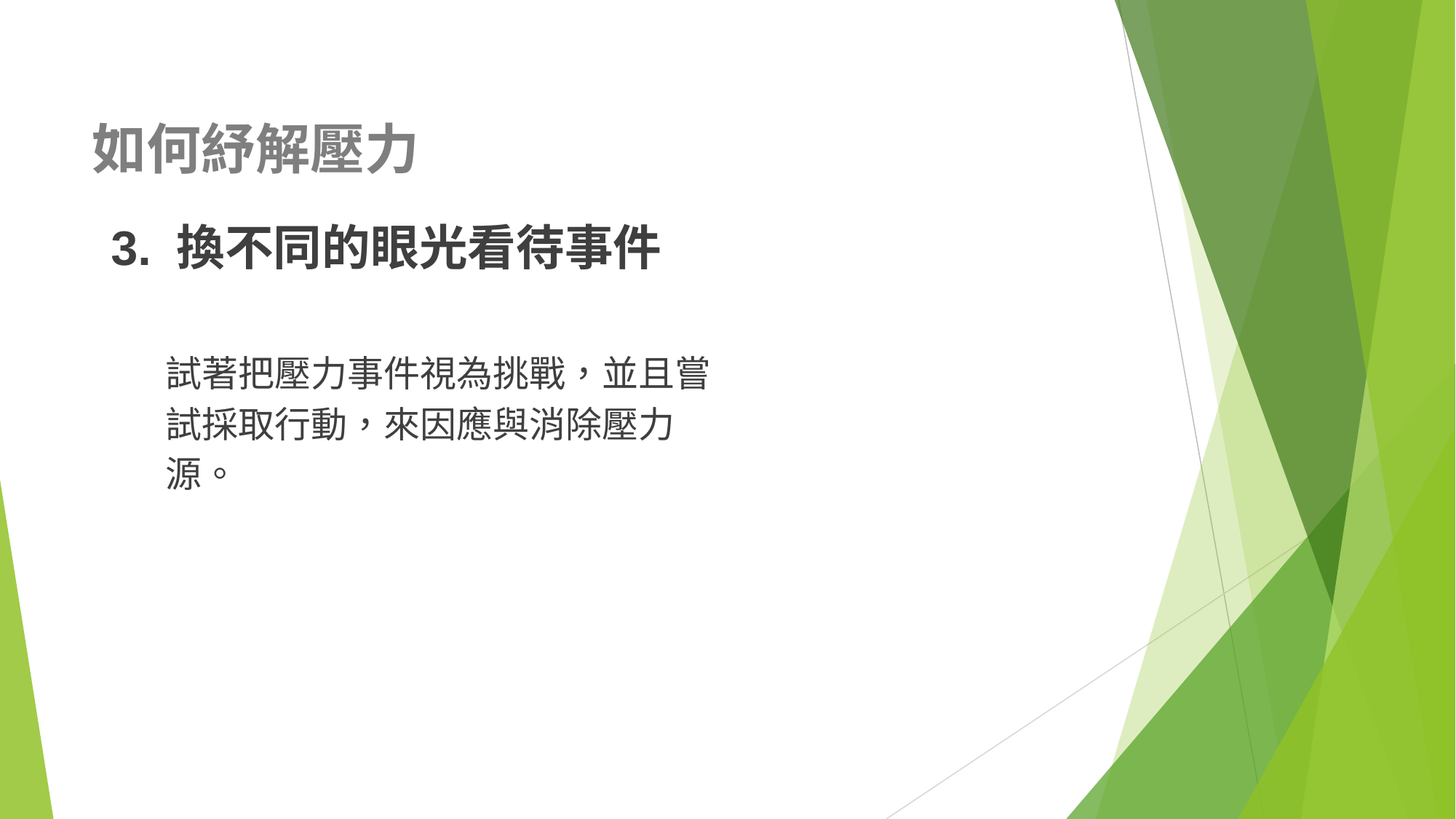

# 如何紓解壓力
3. 換不同的眼光看待事件
試著把壓力事件視為挑戰，並且嘗試採取行動，來因應與消除壓力源。